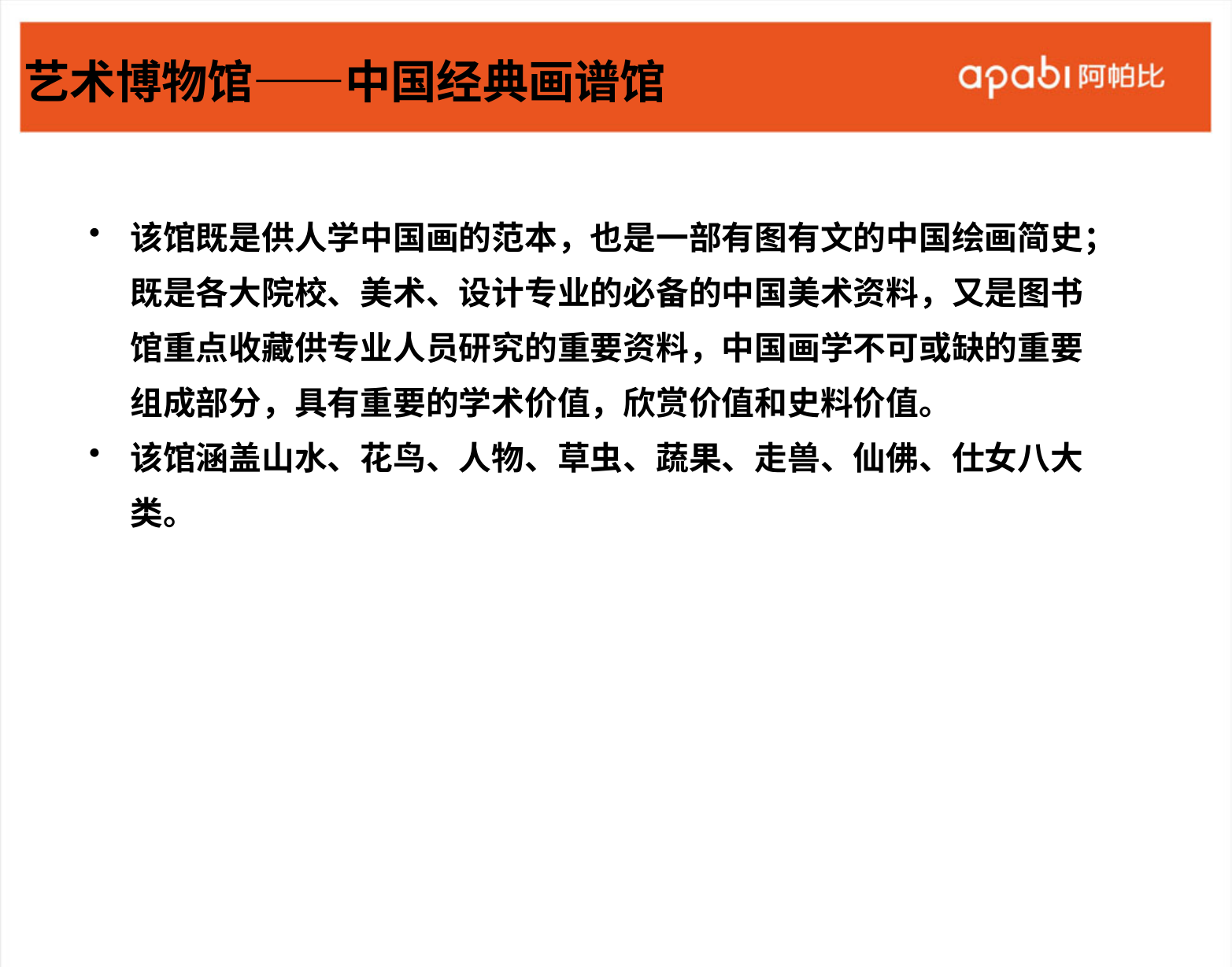

艺术博物馆——中国经典画谱馆
该馆既是供人学中国画的范本，也是一部有图有文的中国绘画简史；既是各大院校、美术、设计专业的必备的中国美术资料，又是图书馆重点收藏供专业人员研究的重要资料，中国画学不可或缺的重要组成部分，具有重要的学术价值，欣赏价值和史料价值。
该馆涵盖山水、花鸟、人物、草虫、蔬果、走兽、仙佛、仕女八大类。